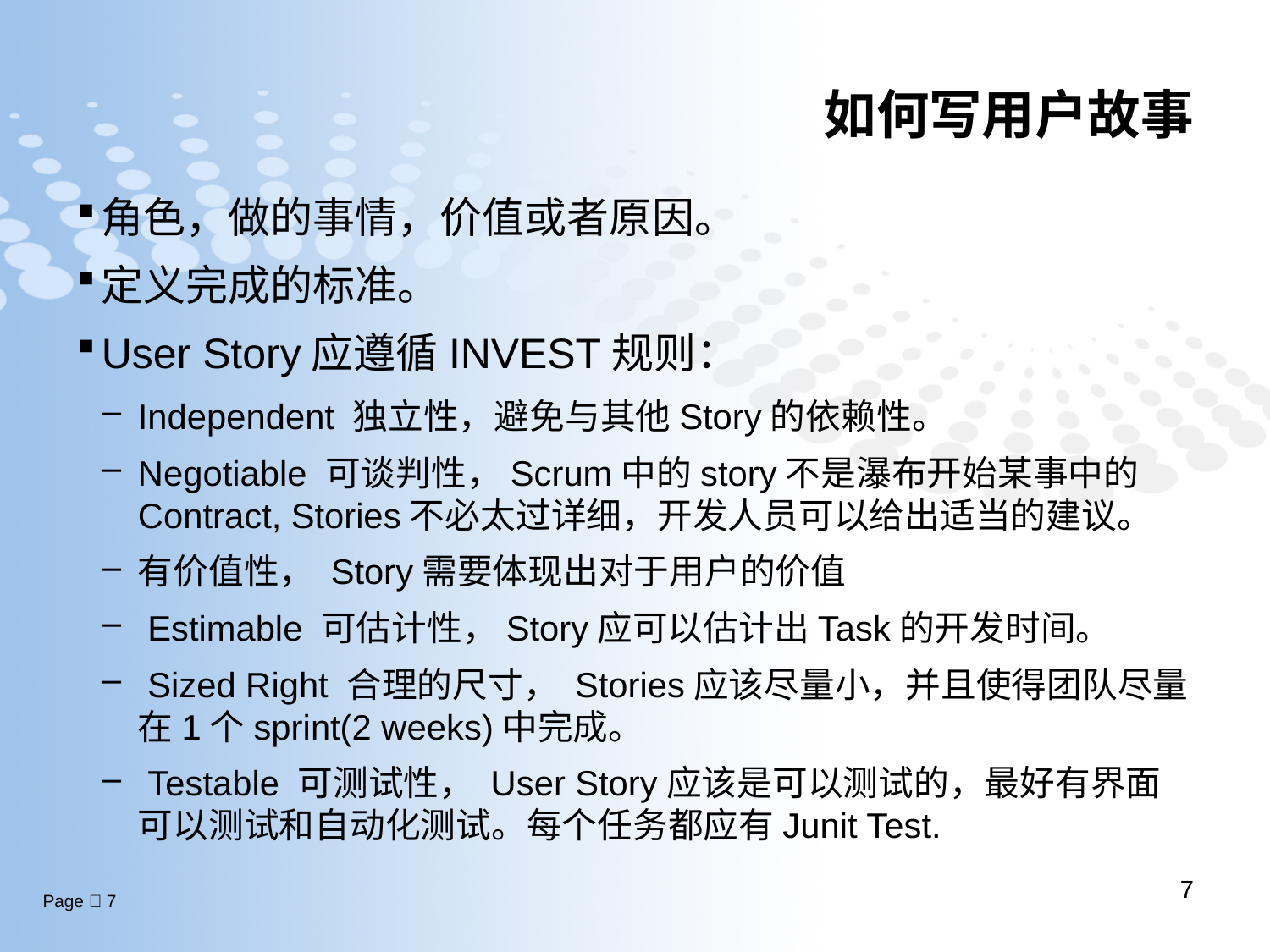

# 如何写用户故事
角色，做的事情，价值或者原因。
定义完成的标准。
User Story应遵循INVEST规则：
Independent 独立性，避免与其他Story的依赖性。
Negotiable 可谈判性，Scrum中的story不是瀑布开始某事中的Contract, Stories不必太过详细，开发人员可以给出适当的建议。
有价值性， Story需要体现出对于用户的价值
 Estimable 可估计性，Story应可以估计出Task的开发时间。
 Sized Right 合理的尺寸， Stories应该尽量小，并且使得团队尽量在1个sprint(2 weeks)中完成。
 Testable 可测试性， User Story应该是可以测试的，最好有界面可以测试和自动化测试。每个任务都应有Junit Test.
7